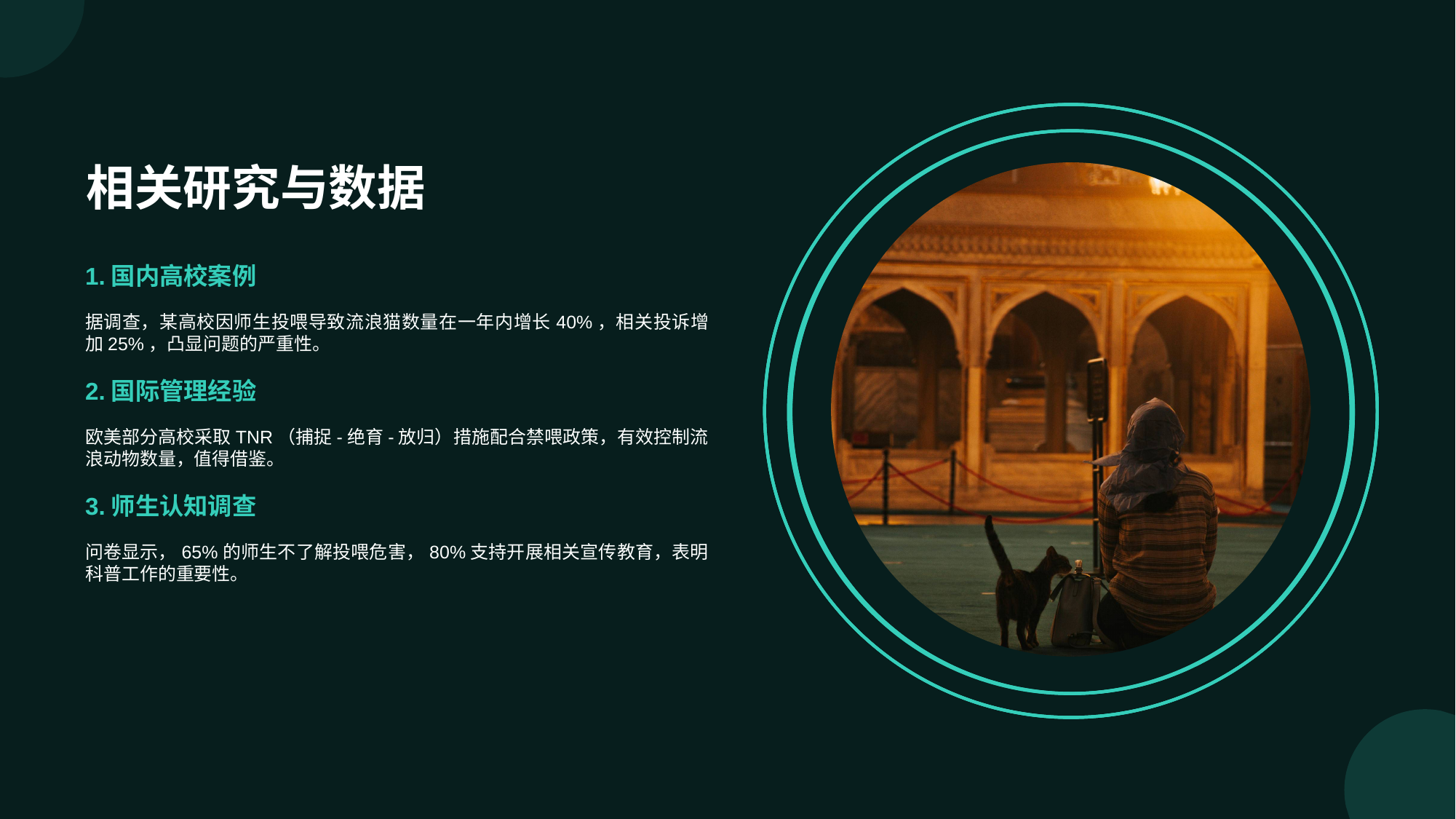

相关研究与数据

1.国内高校案例
据调查，某高校因师生投喂导致流浪猫数量在一年内增长40%，相关投诉增加25%，凸显问题的严重性。
2.国际管理经验
欧美部分高校采取TNR（捕捉-绝育-放归）措施配合禁喂政策，有效控制流浪动物数量，值得借鉴。
3.师生认知调查
问卷显示，65%的师生不了解投喂危害，80%支持开展相关宣传教育，表明科普工作的重要性。